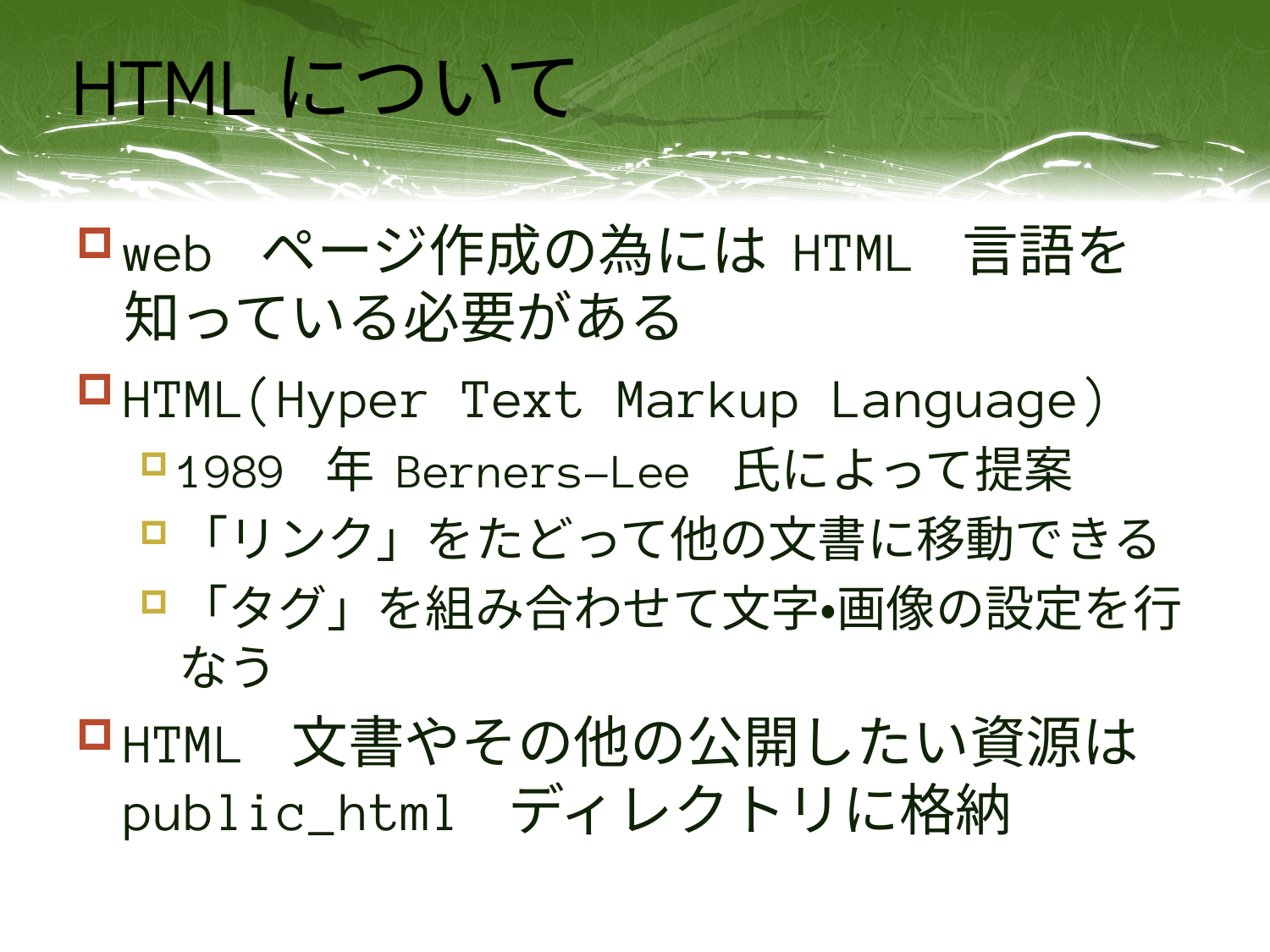

# HTMLについて
web ページ作成の為には HTML 言語を知っている必要がある
HTML(Hyper Text Markup Language)
1989 年 Berners-Lee 氏によって提案
「リンク」をたどって他の文書に移動できる
「タグ」を組み合わせて文字・画像の設定を行なう
HTML 文書やその他の公開したい資源は public_html ディレクトリに格納